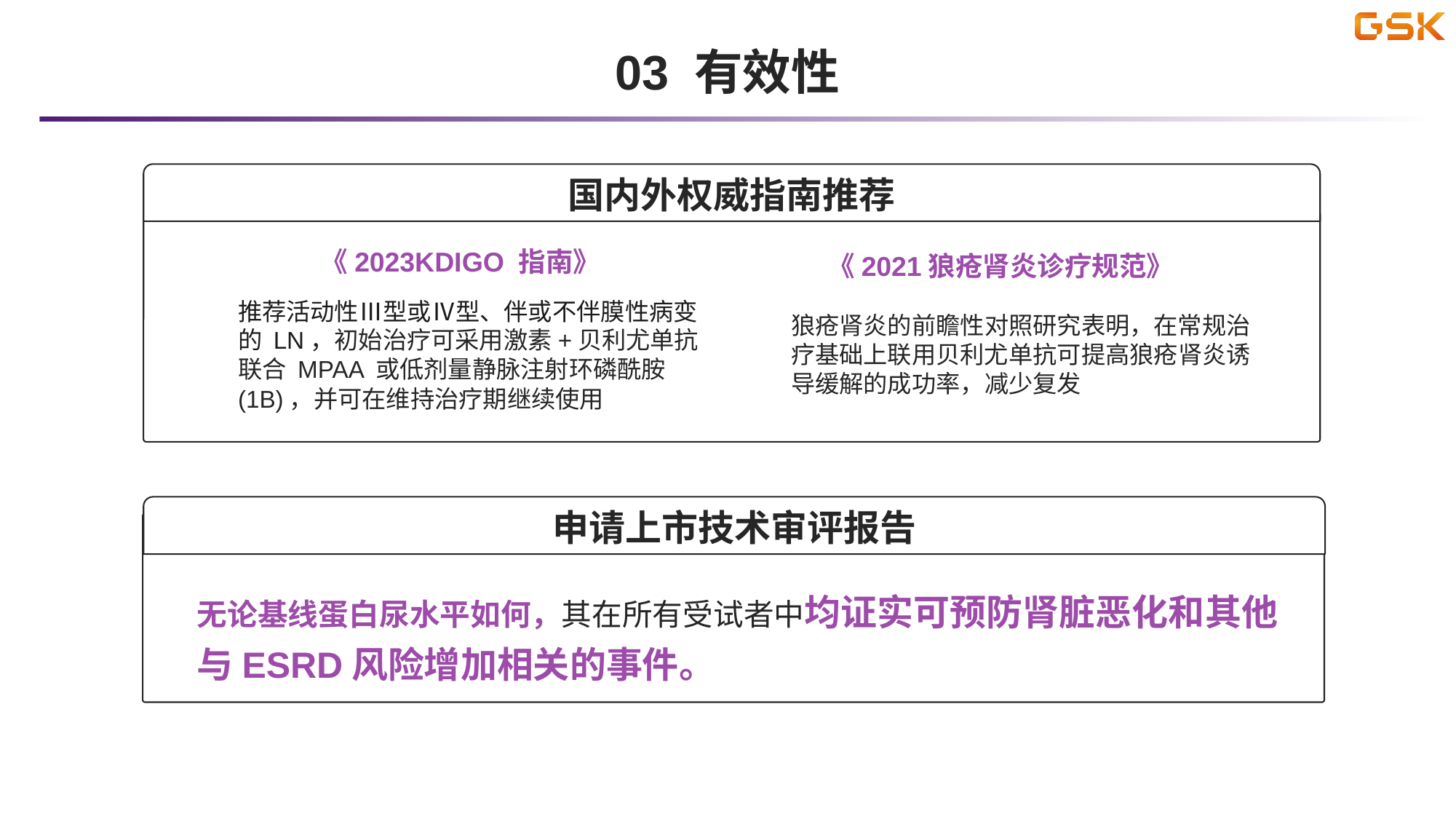

03 有效性

国内外权威指南推荐

《2023KDIGO 指南》
《2021狼疮肾炎诊疗规范》
狼疮肾炎的前瞻性对照研究表明，在常规治疗基础上联用贝利尤单抗可提高狼疮肾炎诱导缓解的成功率，减少复发
推荐活动性Ⅲ型或Ⅳ型、伴或不伴膜性病变的 LN，初始治疗可采用激素+贝利尤单抗联合 MPAA 或低剂量静脉注射环磷酰胺 (1B)，并可在维持治疗期继续使用

申请上市技术审评报告

无论基线蛋白尿水平如何，其在所有受试者中均证实可预防肾脏恶化和其他与ESRD风险增加相关的事件。